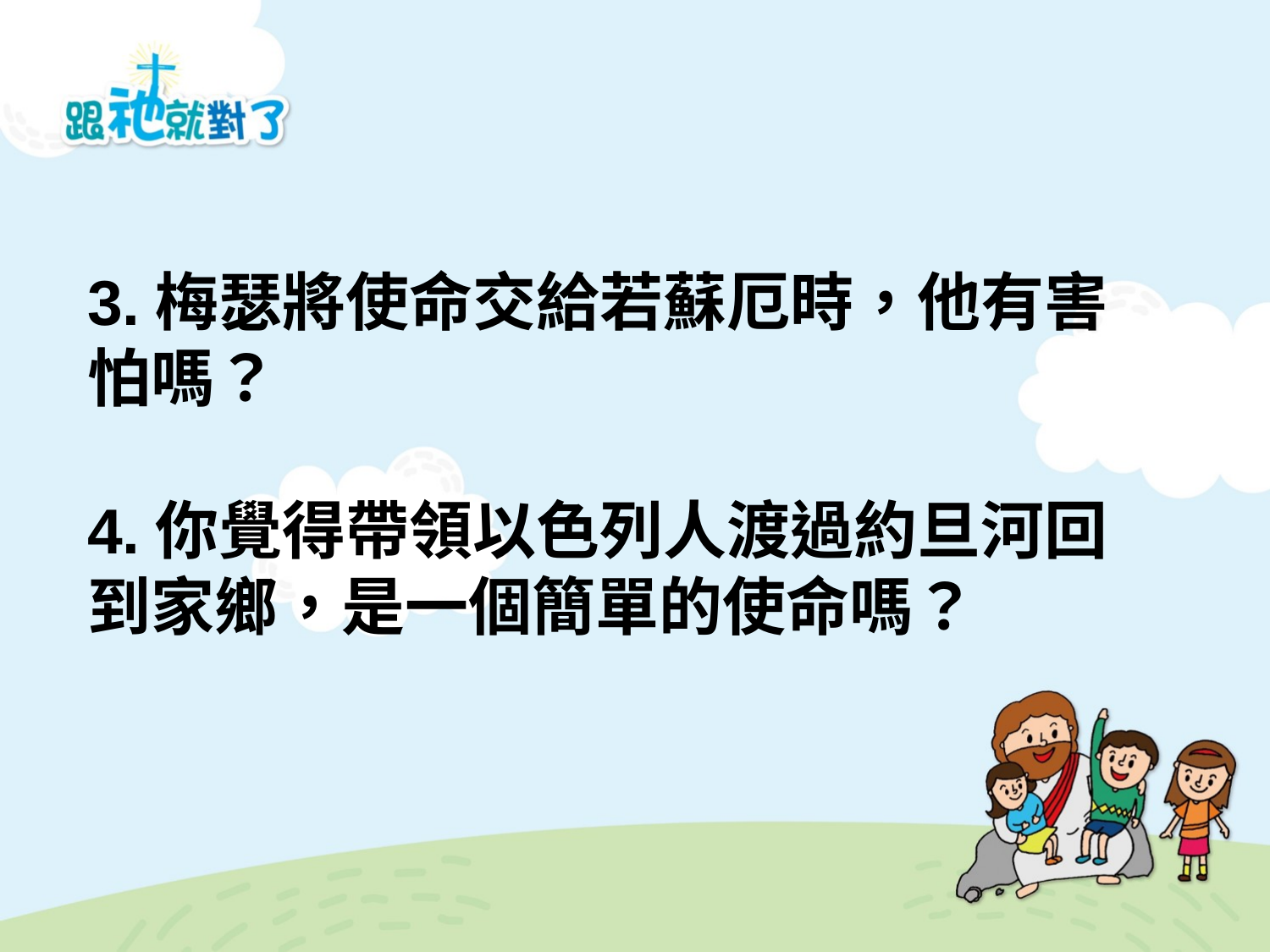

3.梅瑟將使命交給若蘇厄時，他有害怕嗎？

4.你覺得帶領以色列人渡過約旦河回到家鄉，是一個簡單的使命嗎？